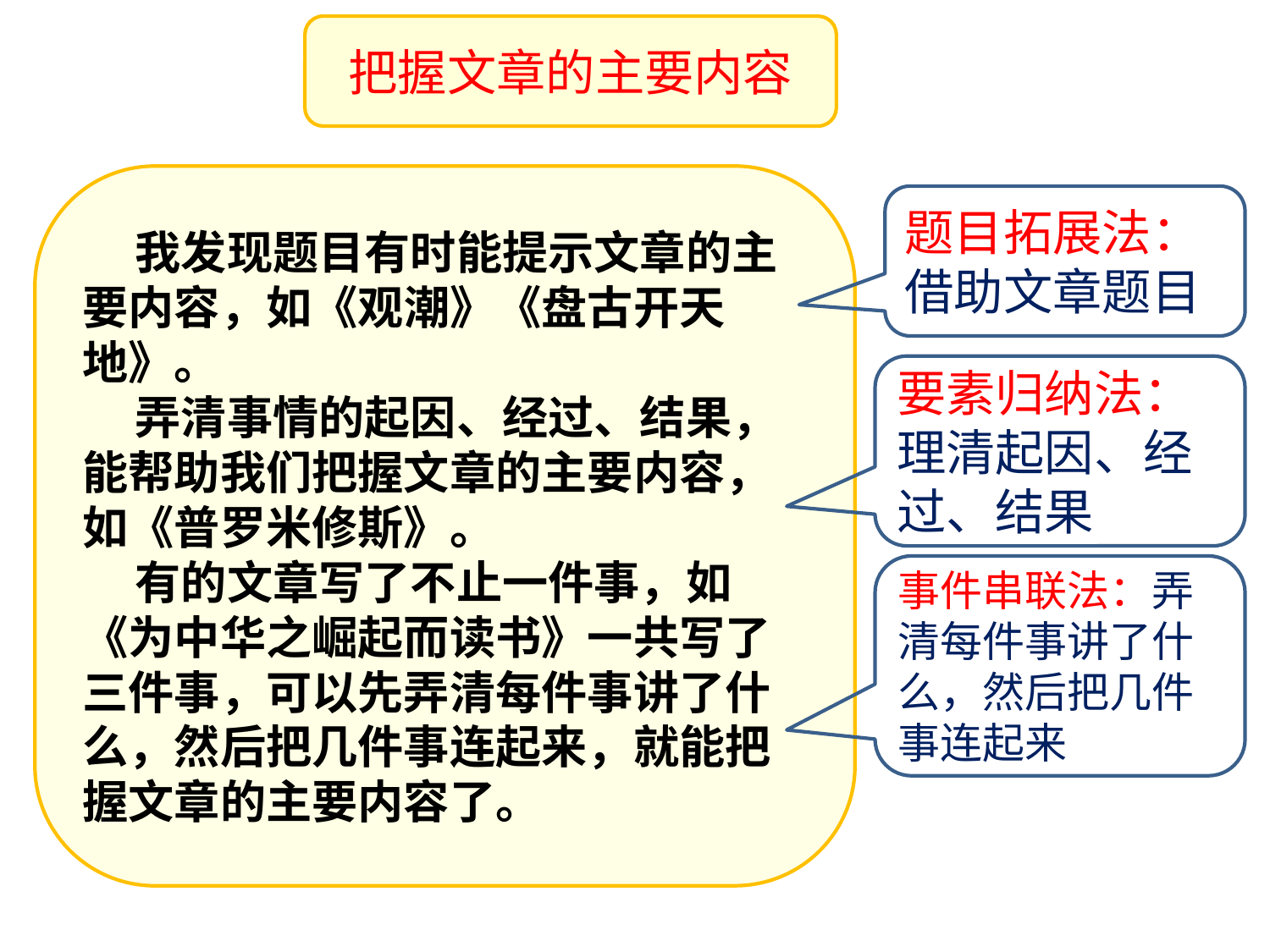

把握文章的主要内容
    我发现题目有时能提示文章的主要内容，如《观潮》《盘古开天地》。
    弄清事情的起因、经过、结果，能帮助我们把握文章的主要内容，如《普罗米修斯》。
    有的文章写了不止一件事，如《为中华之崛起而读书》一共写了三件事，可以先弄清每件事讲了什么，然后把几件事连起来，就能把握文章的主要内容了。
题目拓展法：
借助文章题目
要素归纳法：理清起因、经过、结果
事件串联法：弄清每件事讲了什么，然后把几件事连起来